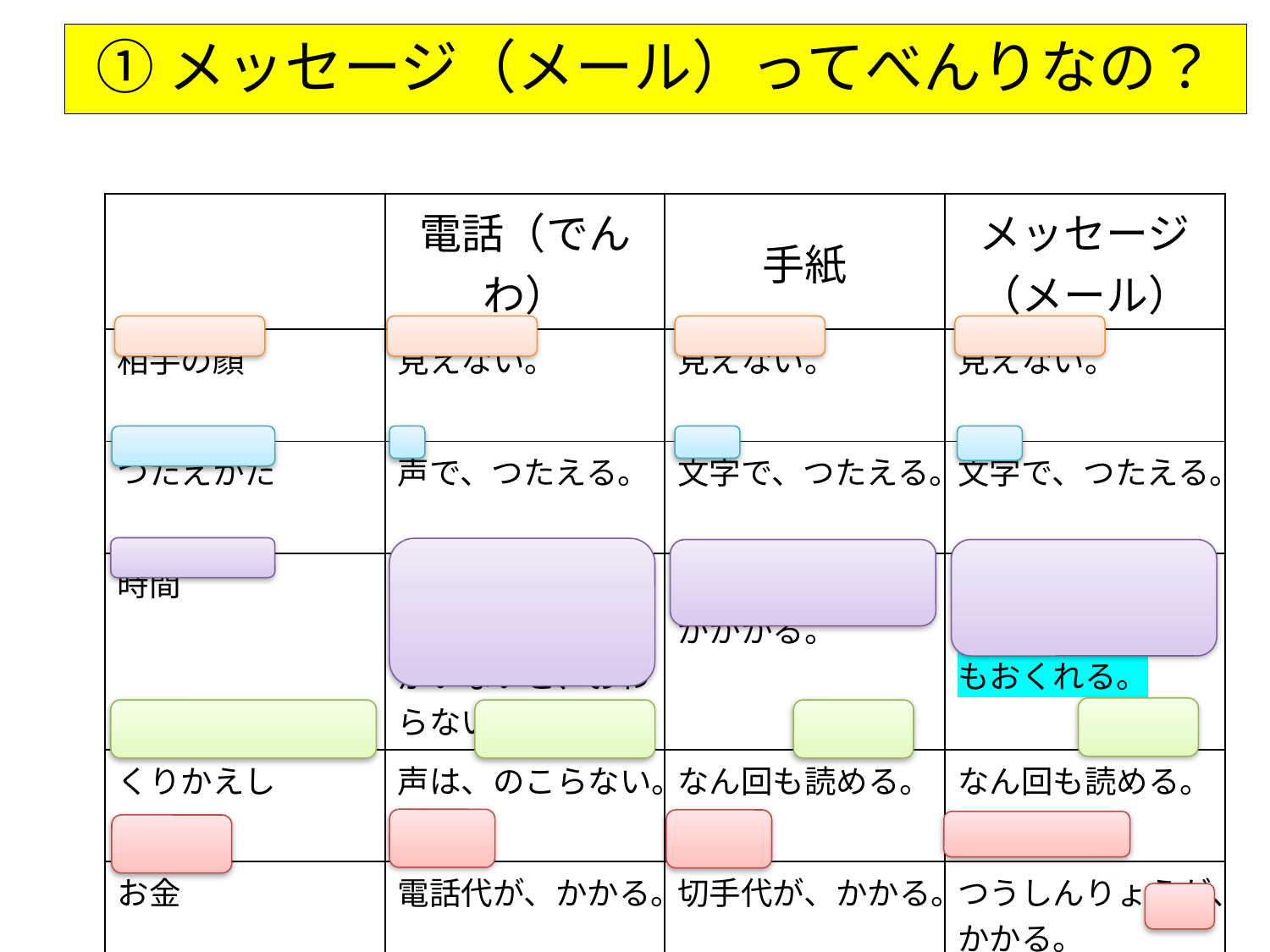

①メッセージ（メール）ってべんりなの？
|  | 電話（でんわ） | 手紙 | メッセージ （メール） |
| --- | --- | --- | --- |
| 相手の顔 | 見えない。 | 見えない。 | 見えない。 |
| つたえかた | 声で、つたえる。 | 文字で、つたえる。 | 文字で、つたえる。 |
| 時間 | 相手がいるとすぐに、おわる。相手がいないと、おわらない。 | とどくまでに時間がかかる。 | すぐにとどく。 一回で、なん人にもおくれる。 |
| くりかえし | 声は、のこらない。 | なん回も読める。 | なん回も読める。 |
| お金 | 電話代が、かかる。 | 切手代が、かかる。 | つうしんりょうが、かかる。 ワイファイだとタダ。 |